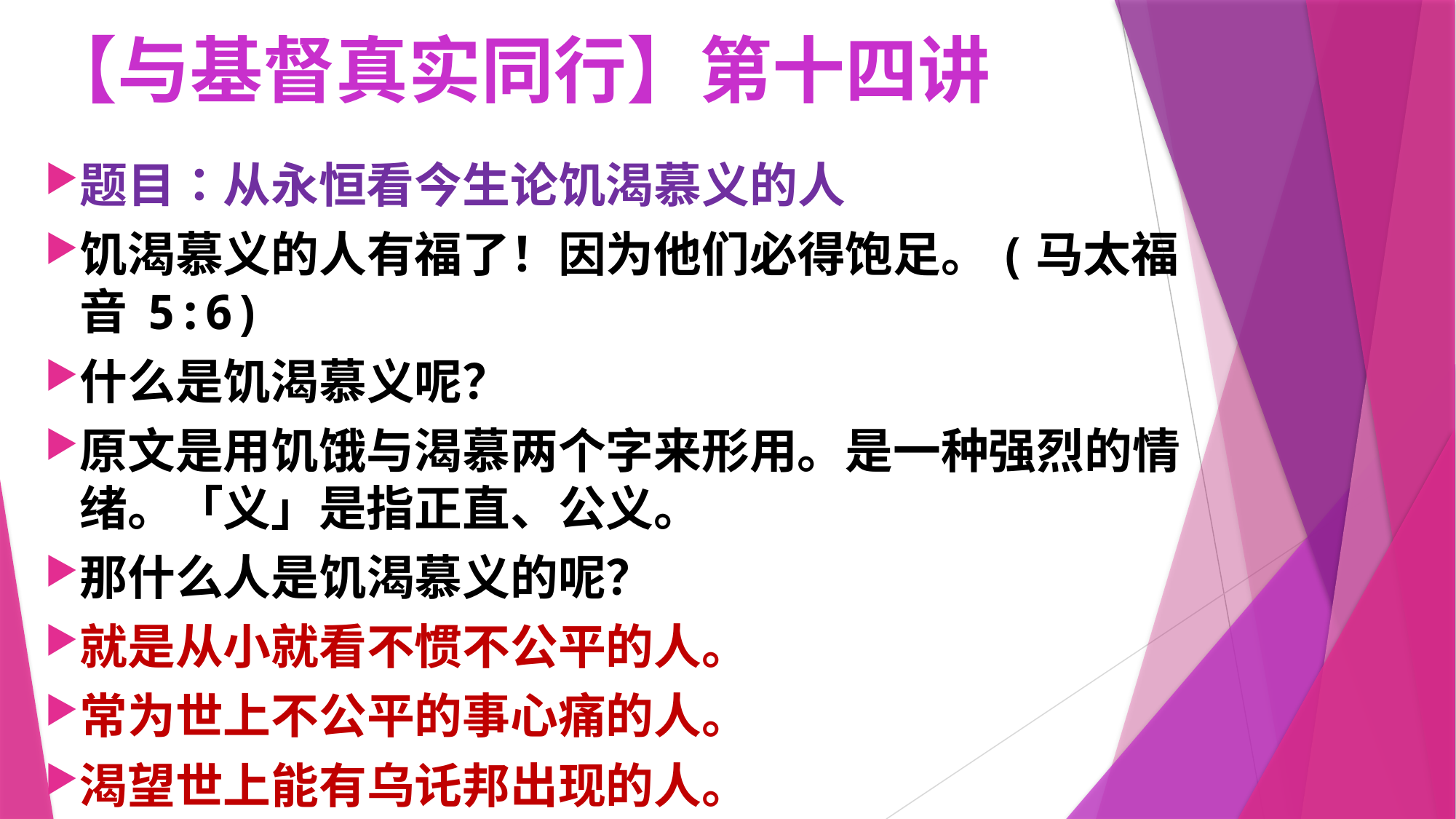

# 【与基督真实同行】第十四讲
题目：从永恒看今生论饥渴慕义的人
饥渴慕义的人有福了！因为他们必得饱足。(马太福音 5:6)
什么是饥渴慕义呢？
原文是用饥饿与渴慕两个字来形用。是一种强烈的情绪。「义」是指正直、公义。
那什么人是饥渴慕义的呢？
就是从小就看不惯不公平的人。
常为世上不公平的事心痛的人。
渴望世上能有乌讬邦出现的人。